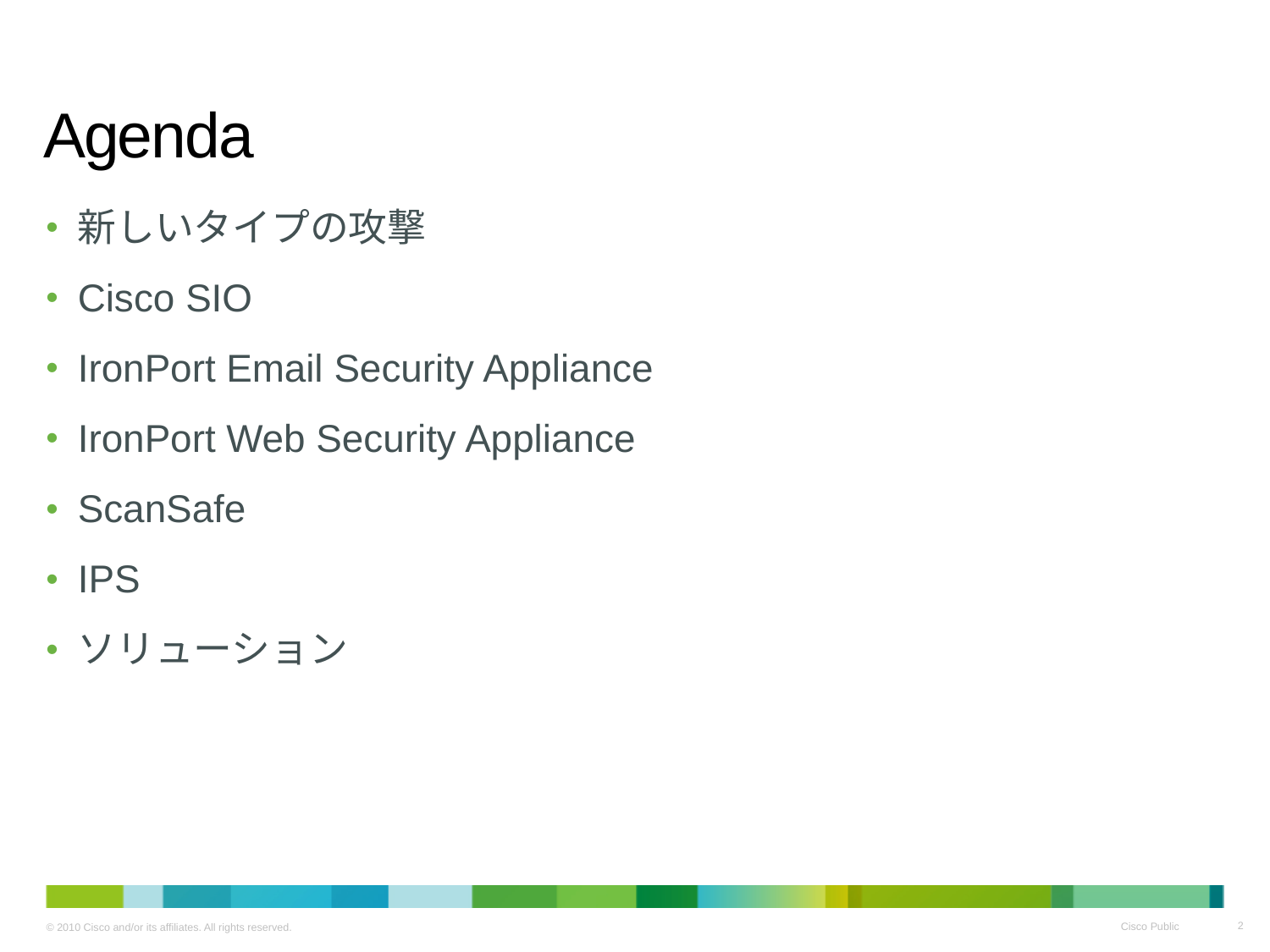

# Agenda
新しいタイプの攻撃
Cisco SIO
IronPort Email Security Appliance
IronPort Web Security Appliance
ScanSafe
IPS
ソリューション